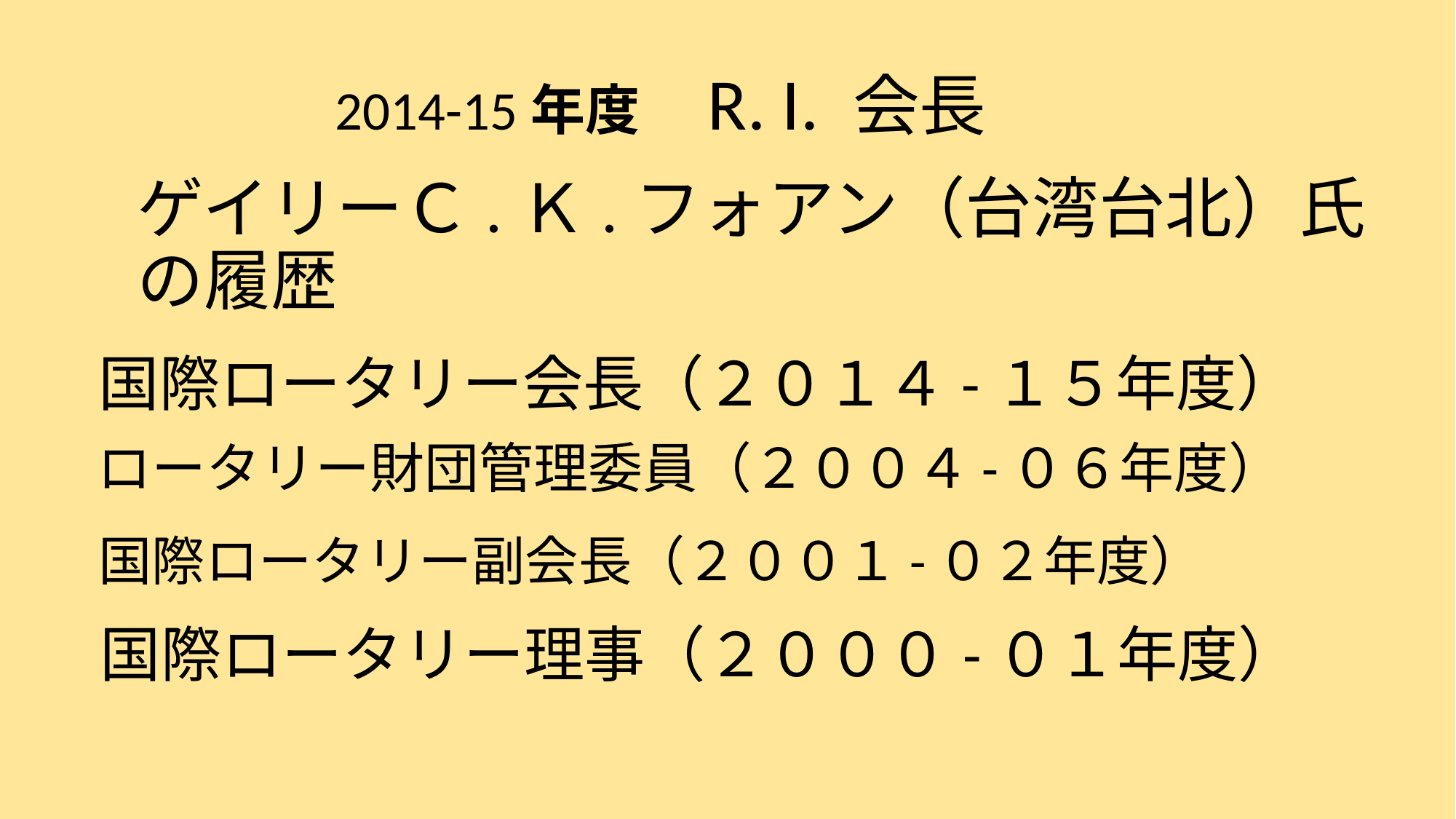

# 2014-15年度　R. I. 会長
ゲイリーＣ.Ｋ.フォアン（台湾台北）氏の履歴
国際ロータリー会長（２０１４-１５年度）
ロータリー財団管理委員（２００４-０６年度）
国際ロータリー副会長（２００１-０２年度）
国際ロータリー理事（２０００-０１年度）